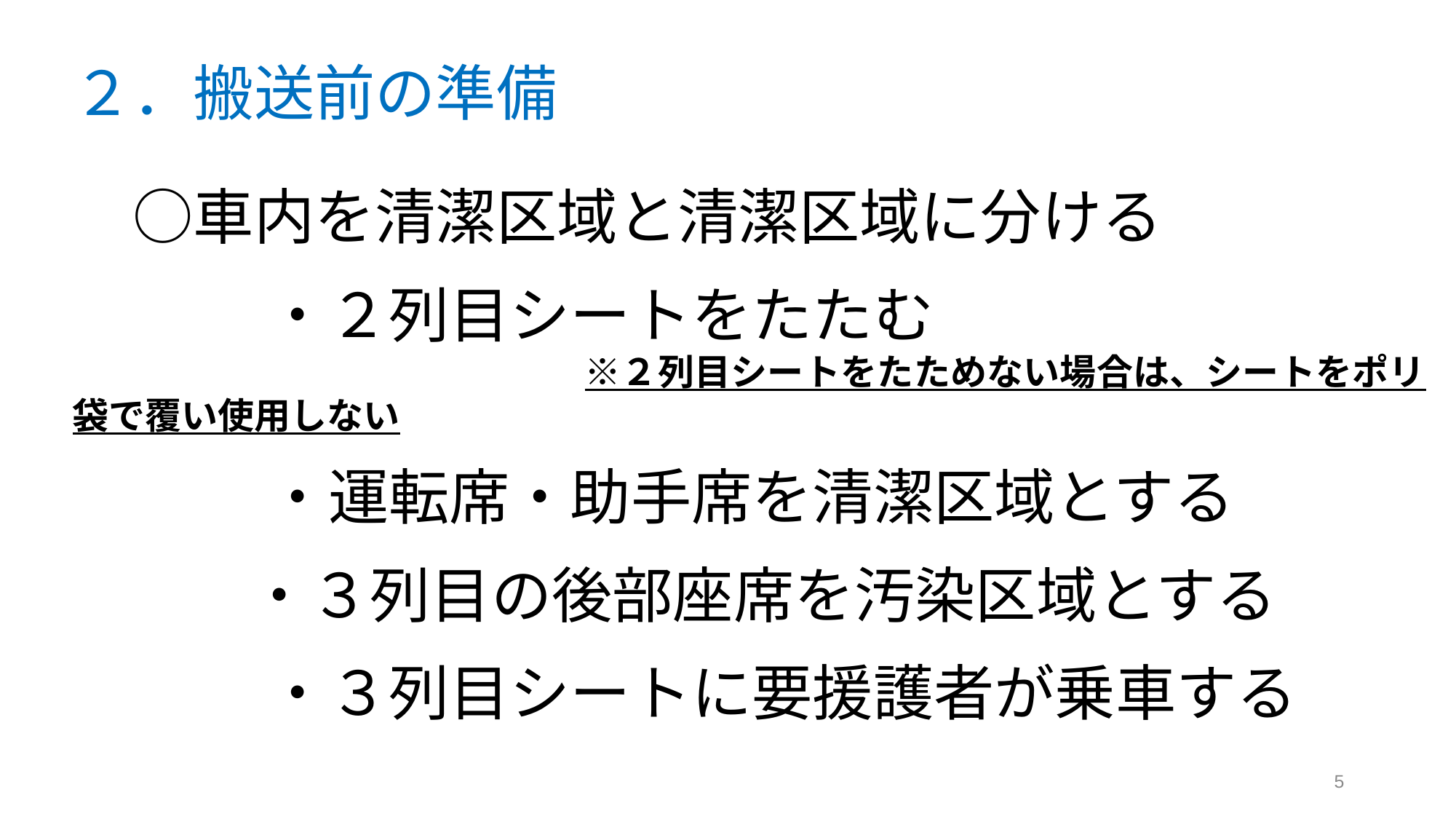

２．搬送前の準備

　○車内を清潔区域と清潔区域に分ける

　 　　・２列目シートをたたむ
　　　　　　　　　　　　　　※２列目シートをたためない場合は、シートをポリ袋で覆い使用しない

　　 　・運転席・助手席を清潔区域とする

   　　・３列目の後部座席を汚染区域とする

　　 　・３列目シートに要援護者が乗車する
5